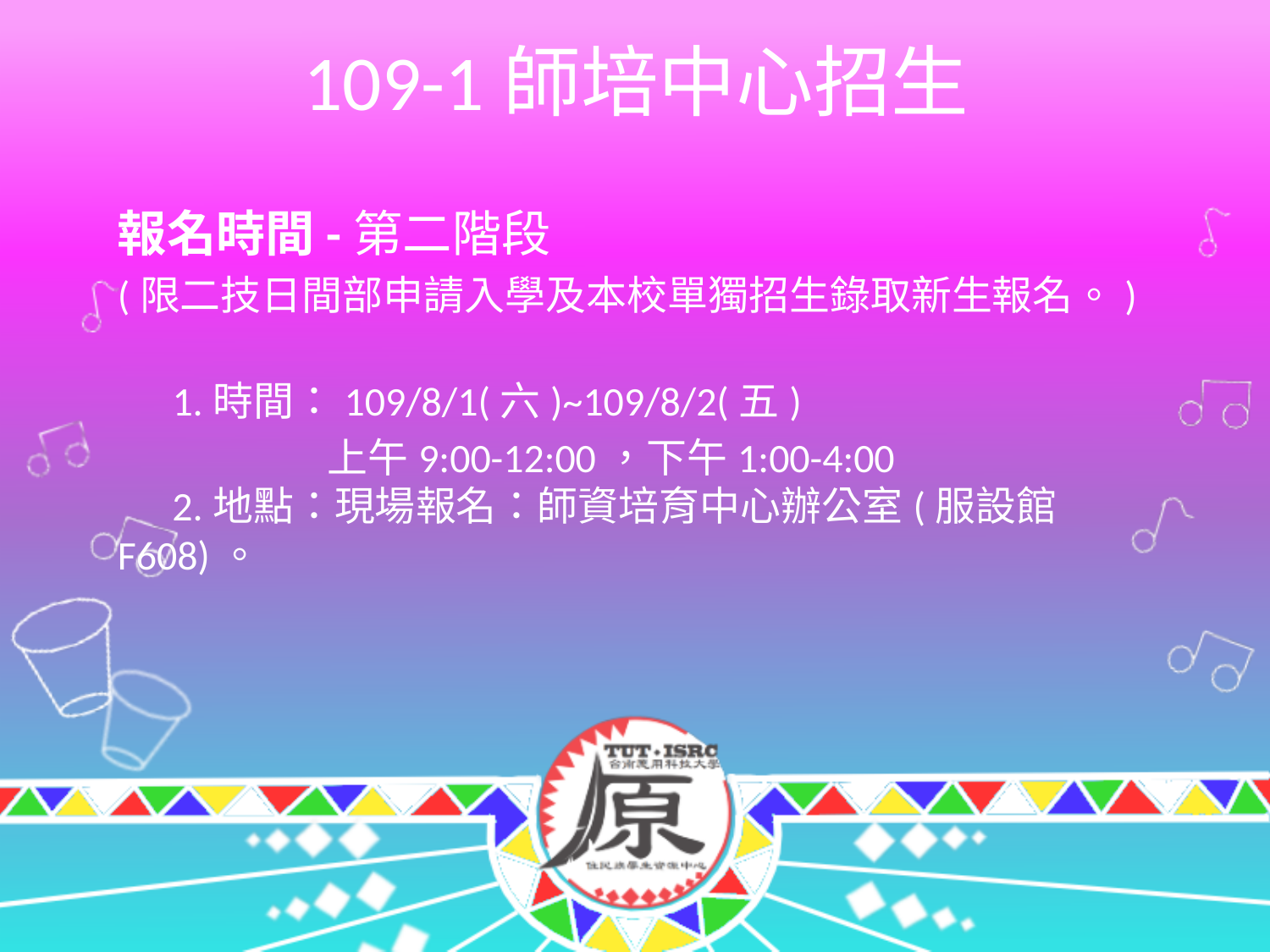

# 109-1師培中心招生
報名時間-第二階段
(限二技日間部申請入學及本校單獨招生錄取新生報名​。) ​
       
      1.時間：109/8/1(六)~109/8/2(五)
                      上午9:00-12:00，下午1:00-4:00
      2.地點：現場報名：師資培育中心辦公室(服設館F608)。